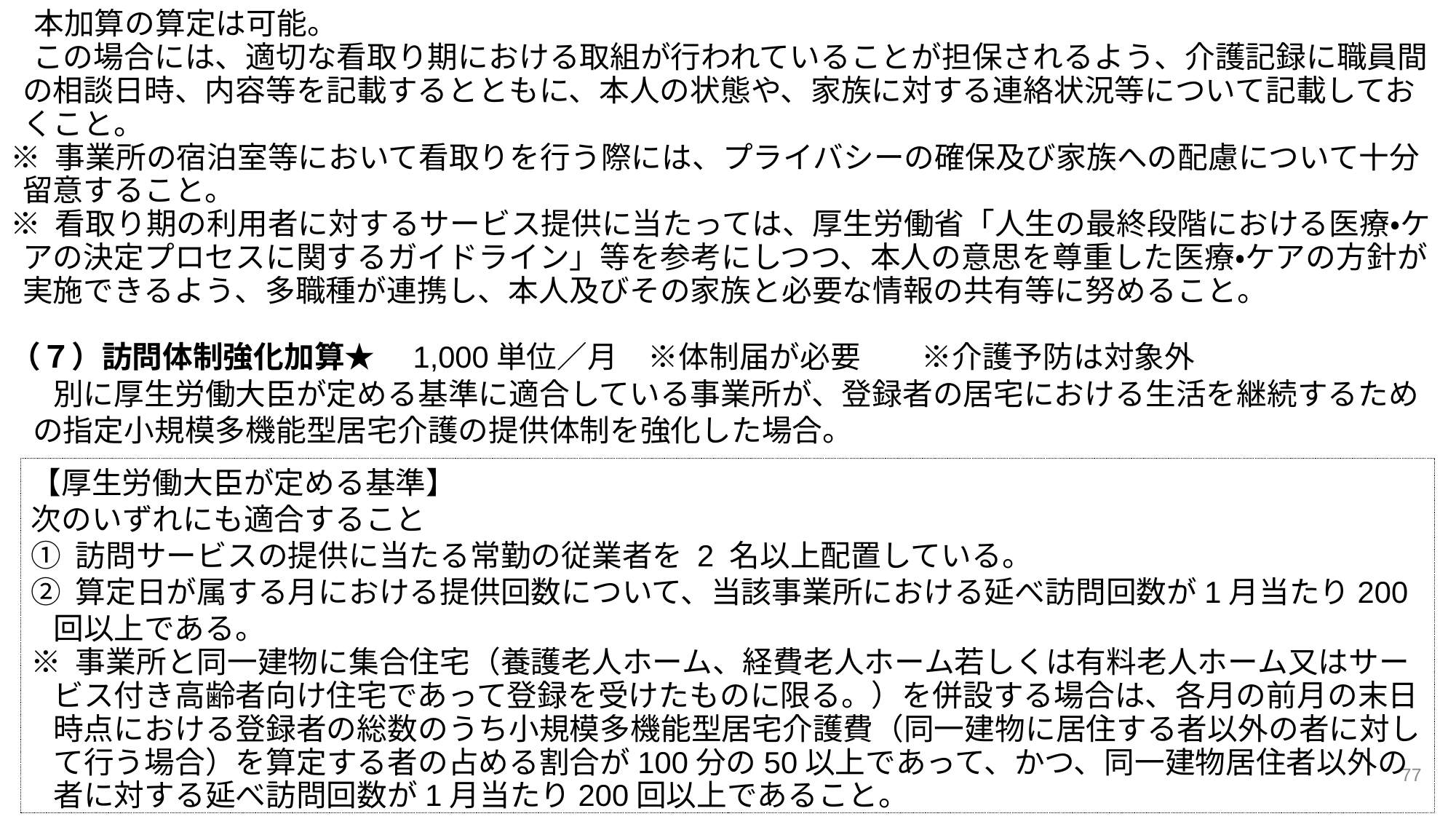

本加算の算定は可能。
この場合には、適切な看取り期における取組が行われていることが担保されるよう、介護記録に職員間の相談日時、内容等を記載するとともに、本人の状態や、家族に対する連絡状況等について記載しておくこと。
※ 事業所の宿泊室等において看取りを行う際には、プライバシーの確保及び家族への配慮について十分留意すること。
※ 看取り期の利用者に対するサービス提供に当たっては、厚生労働省「人生の最終段階における医療・ケアの決定プロセスに関するガイドライン」等を参考にしつつ、本人の意思を尊重した医療・ケアの方針が実施できるよう、多職種が連携し、本人及びその家族と必要な情報の共有等に努めること。

（７）訪問体制強化加算★　1,000単位／月　※体制届が必要　　※介護予防は対象外
別に厚生労働大臣が定める基準に適合している事業所が、登録者の居宅における生活を継続するための指定小規模多機能型居宅介護の提供体制を強化した場合。

【厚生労働大臣が定める基準】
次のいずれにも適合すること
① 訪問サービスの提供に当たる常勤の従業者を 2 名以上配置している。
② 算定日が属する月における提供回数について、当該事業所における延べ訪問回数が1月当たり200 回以上である。
※ 事業所と同一建物に集合住宅（養護老人ホーム、経費老人ホーム若しくは有料老人ホーム又はサービス付き高齢者向け住宅であって登録を受けたものに限る。）を併設する場合は、各月の前月の末日時点における登録者の総数のうち小規模多機能型居宅介護費（同一建物に居住する者以外の者に対して行う場合）を算定する者の占める割合が100分の50以上であって、かつ、同一建物居住者以外の者に対する延べ訪問回数が1月当たり200回以上であること。
77